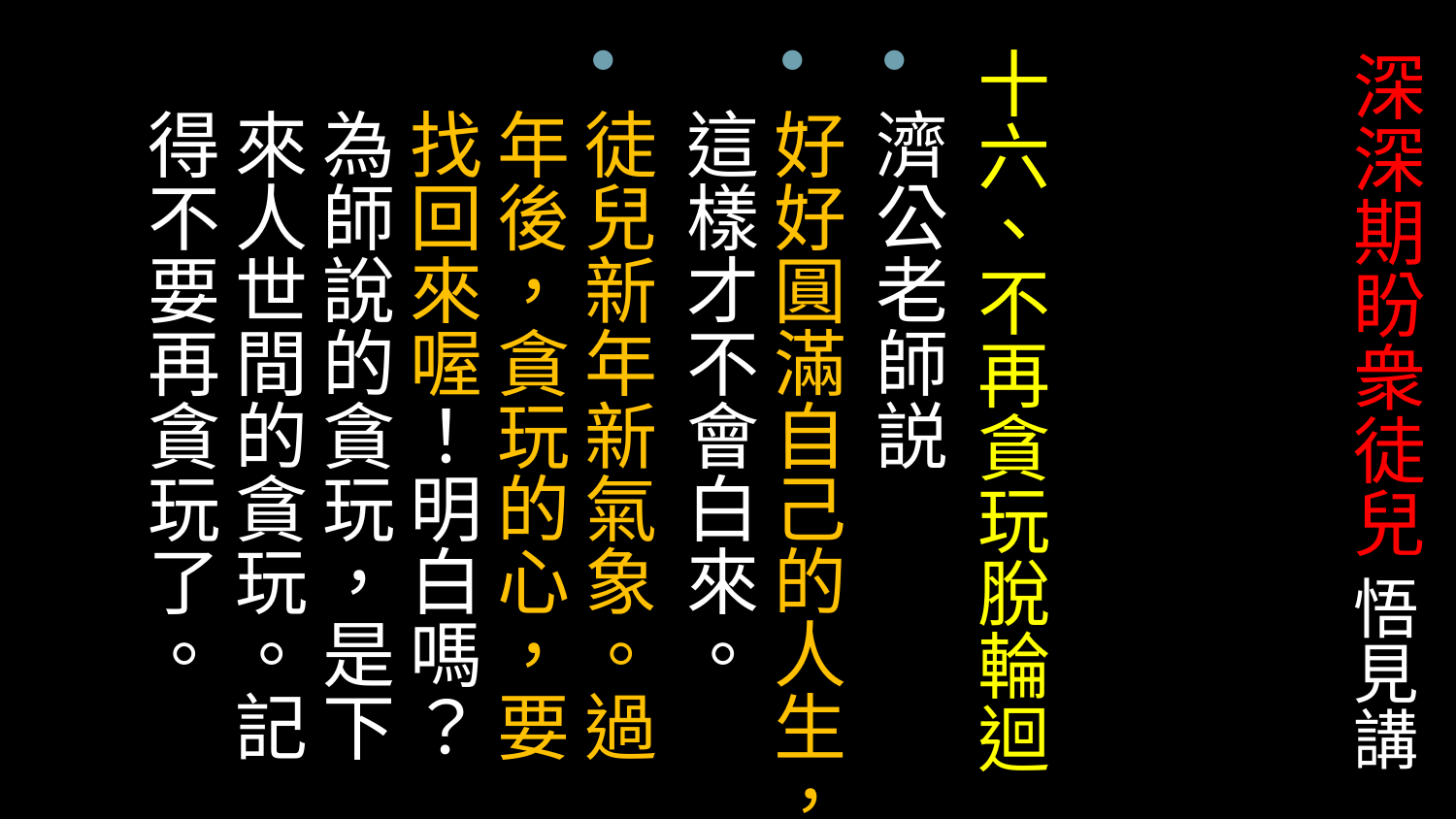

十六、不再貪玩脫輪迴
濟公老師説
好好圓滿自己的人生，這樣才不會白來。
徒兒新年新氣象。過年後，貪玩的心，要找回來喔！明白嗎？為師說的貪玩，是下來人世間的貪玩。記得不要再貪玩了。

# 深深期盼衆徒兒 悟見講